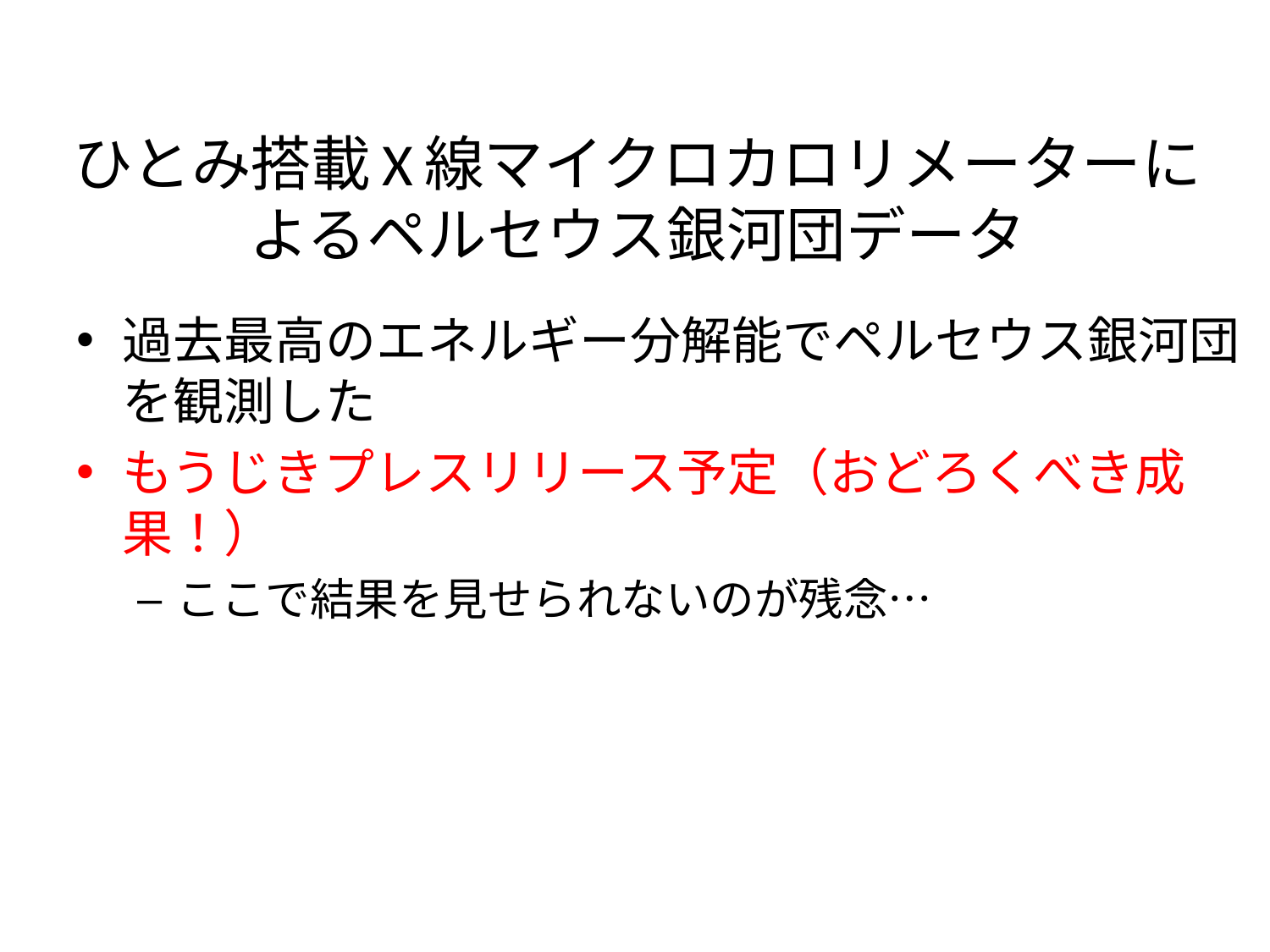

# ひとみ搭載X線マイクロカロリメーターによるペルセウス銀河団データ
過去最高のエネルギー分解能でペルセウス銀河団を観測した
もうじきプレスリリース予定（おどろくべき成果！）
ここで結果を見せられないのが残念…